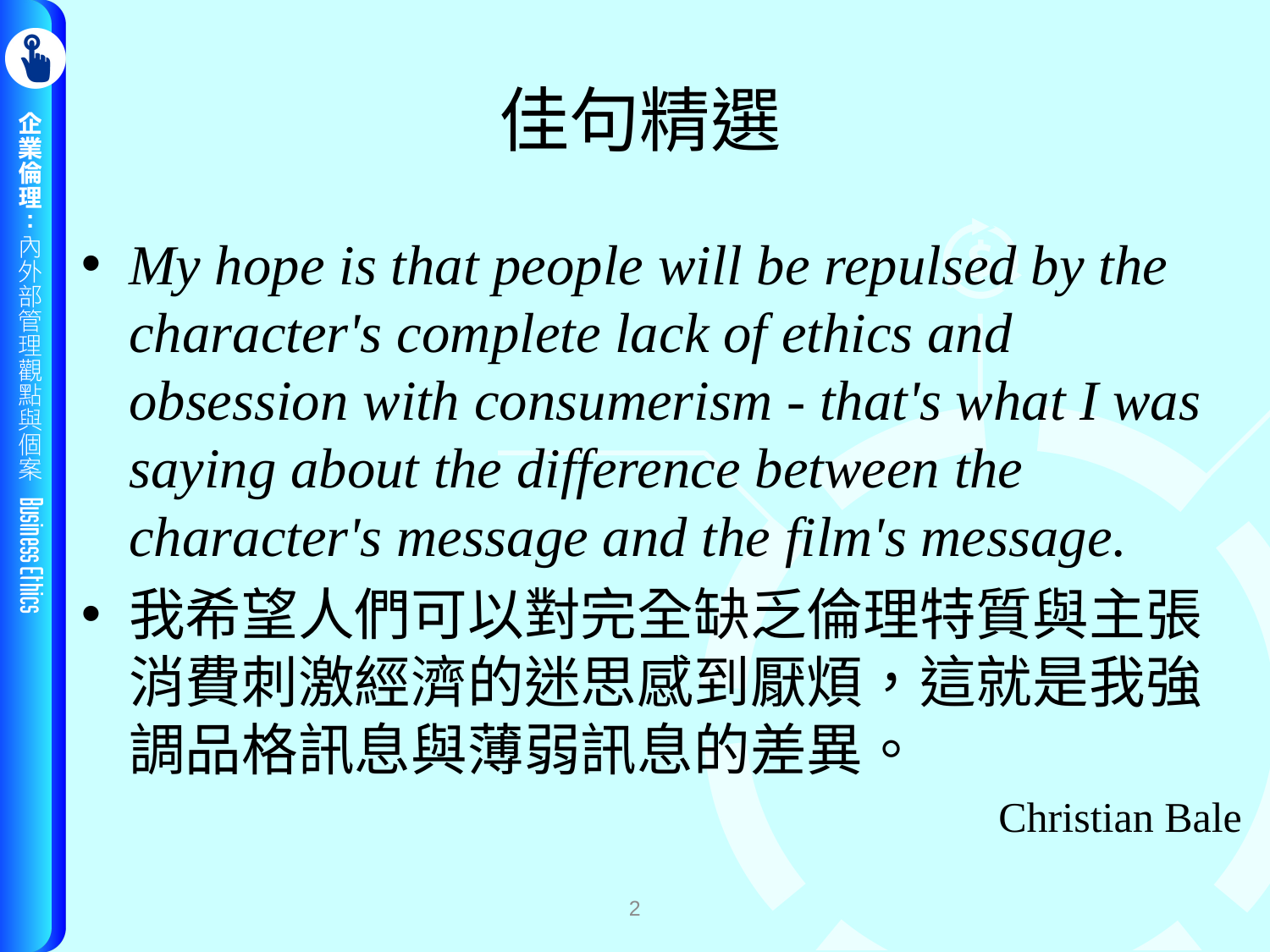

# 佳句精選
My hope is that people will be repulsed by the character's complete lack of ethics and obsession with consumerism - that's what I was saying about the difference between the character's message and the film's message.
我希望人們可以對完全缺乏倫理特質與主張消費刺激經濟的迷思感到厭煩，這就是我強調品格訊息與薄弱訊息的差異。
Christian Bale
2